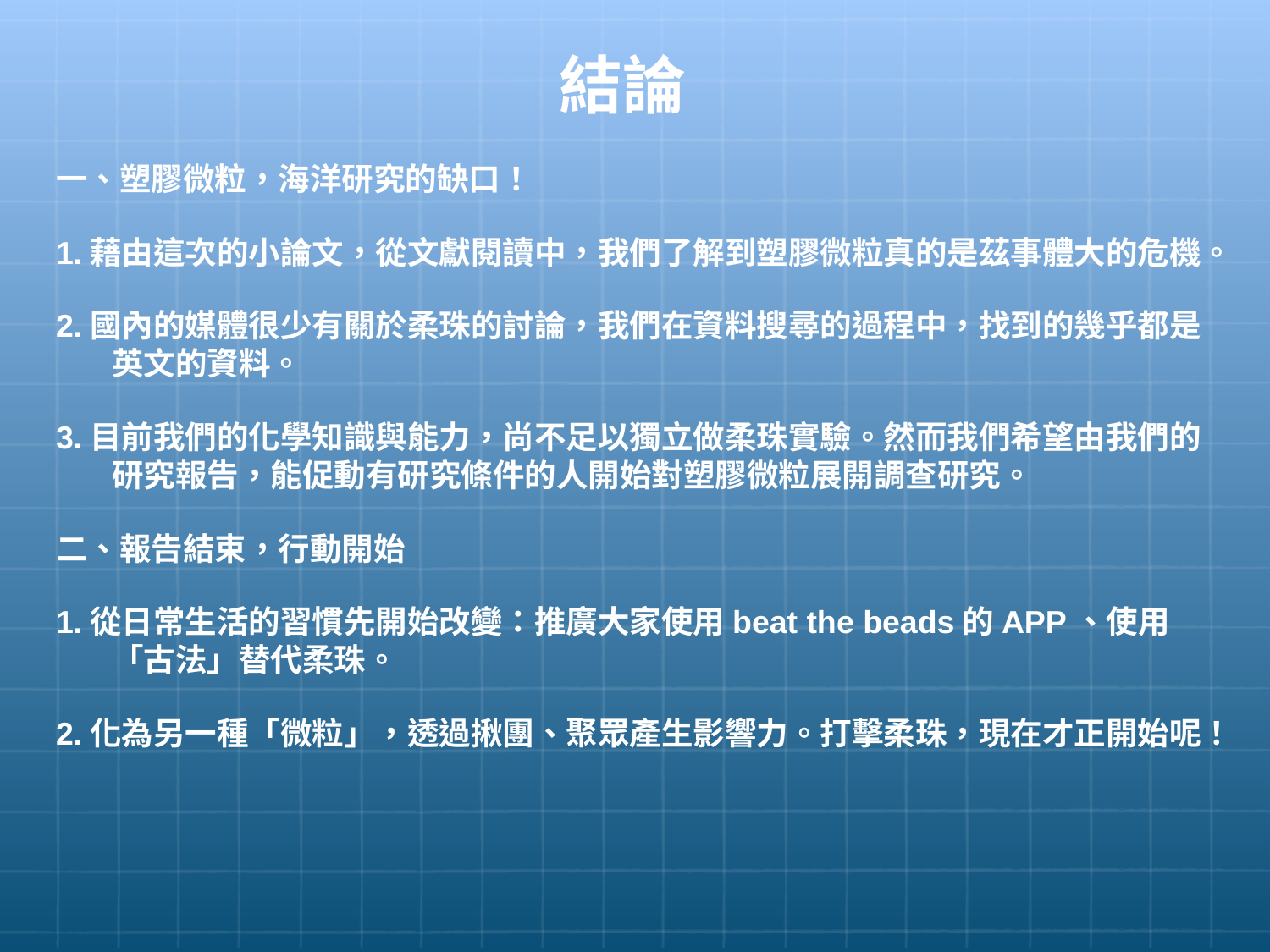

# 結論
一、塑膠微粒，海洋研究的缺口！
1.藉由這次的小論文，從文獻閱讀中，我們了解到塑膠微粒真的是茲事體大的危機。
2.國內的媒體很少有關於柔珠的討論，我們在資料搜尋的過程中，找到的幾乎都是英文的資料。
3.目前我們的化學知識與能力，尚不足以獨立做柔珠實驗。然而我們希望由我們的研究報告，能促動有研究條件的人開始對塑膠微粒展開調查研究。
二、報告結束，行動開始
1.從日常生活的習慣先開始改變：推廣大家使用beat the beads的APP、使用「古法」替代柔珠。
2.化為另一種「微粒」，透過揪團、聚眾產生影響力。打擊柔珠，現在才正開始呢！